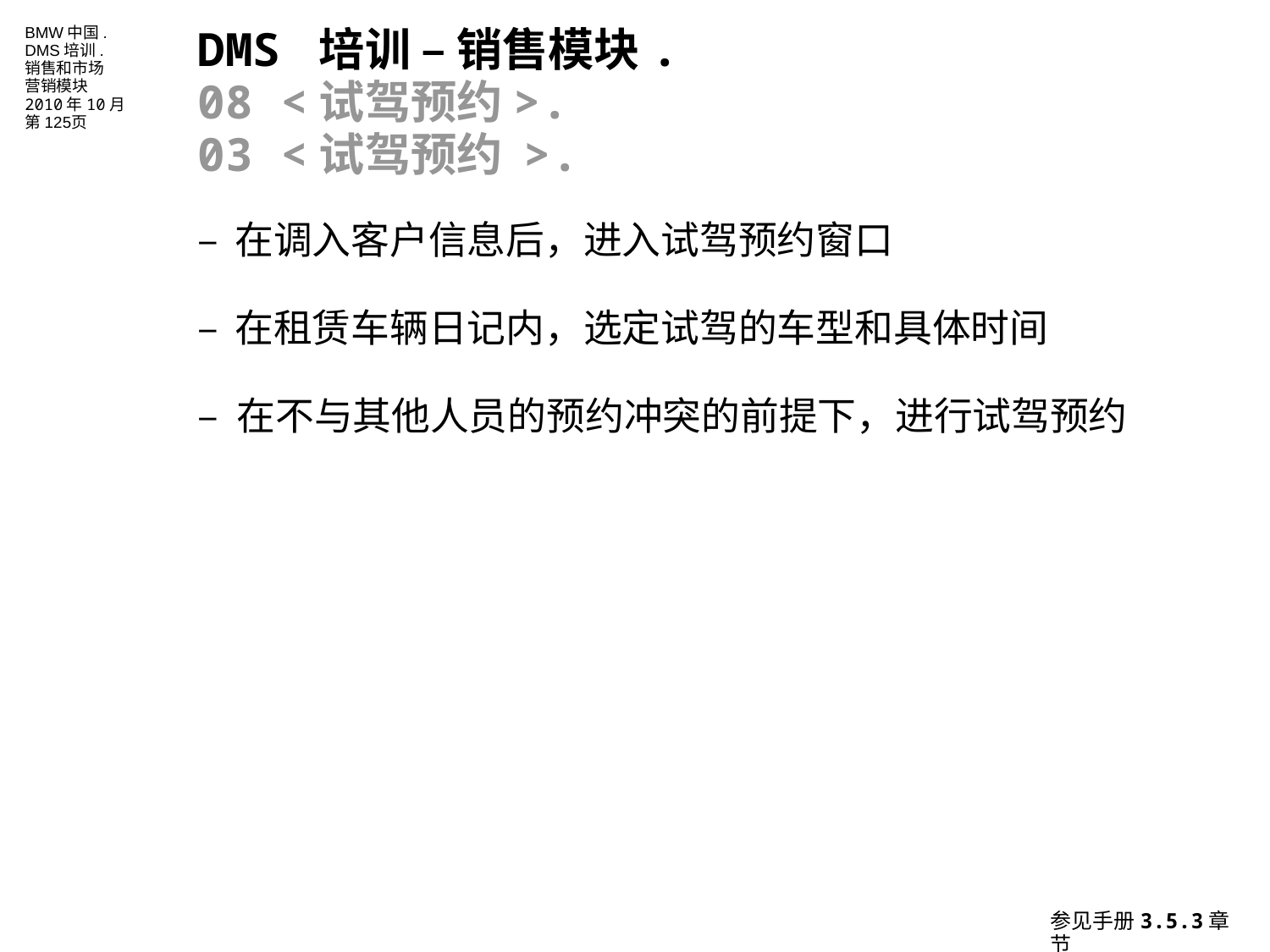

DMS 培训 – 销售模块.
08 <试驾预约>.
03 <试驾预约 >.
–	在调入客户信息后，进入试驾预约窗口

–	在租赁车辆日记内，选定试驾的车型和具体时间

– 在不与其他人员的预约冲突的前提下，进行试驾预约

参见手册3.5.3章节